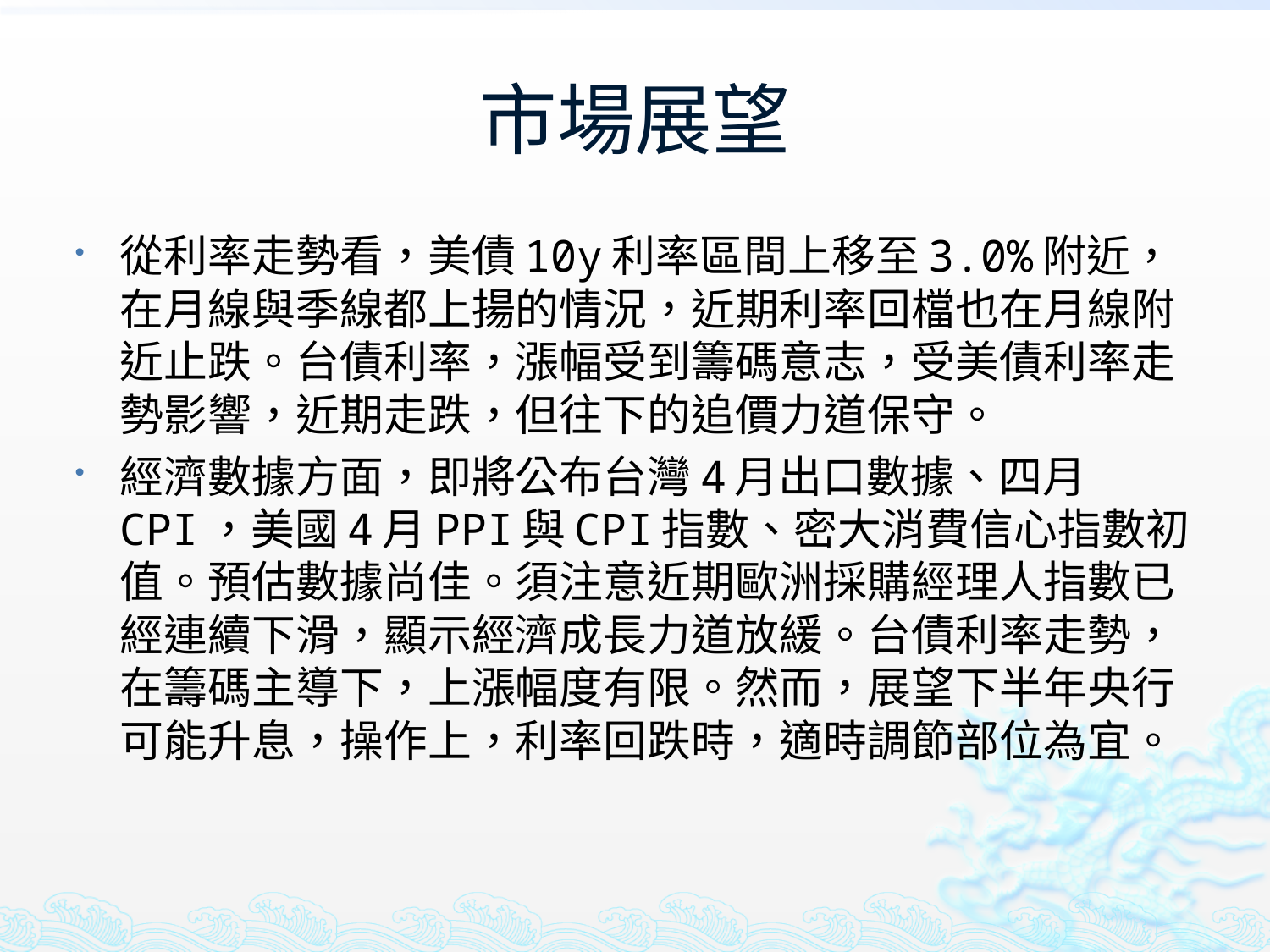

# 市場展望
從利率走勢看，美債10y利率區間上移至3.0%附近，在月線與季線都上揚的情況，近期利率回檔也在月線附近止跌。台債利率，漲幅受到籌碼意志，受美債利率走勢影響，近期走跌，但往下的追價力道保守。
經濟數據方面，即將公布台灣4月出口數據、四月CPI，美國4月PPI與CPI指數、密大消費信心指數初值。預估數據尚佳。須注意近期歐洲採購經理人指數已經連續下滑，顯示經濟成長力道放緩。台債利率走勢，在籌碼主導下，上漲幅度有限。然而，展望下半年央行可能升息，操作上，利率回跌時，適時調節部位為宜。